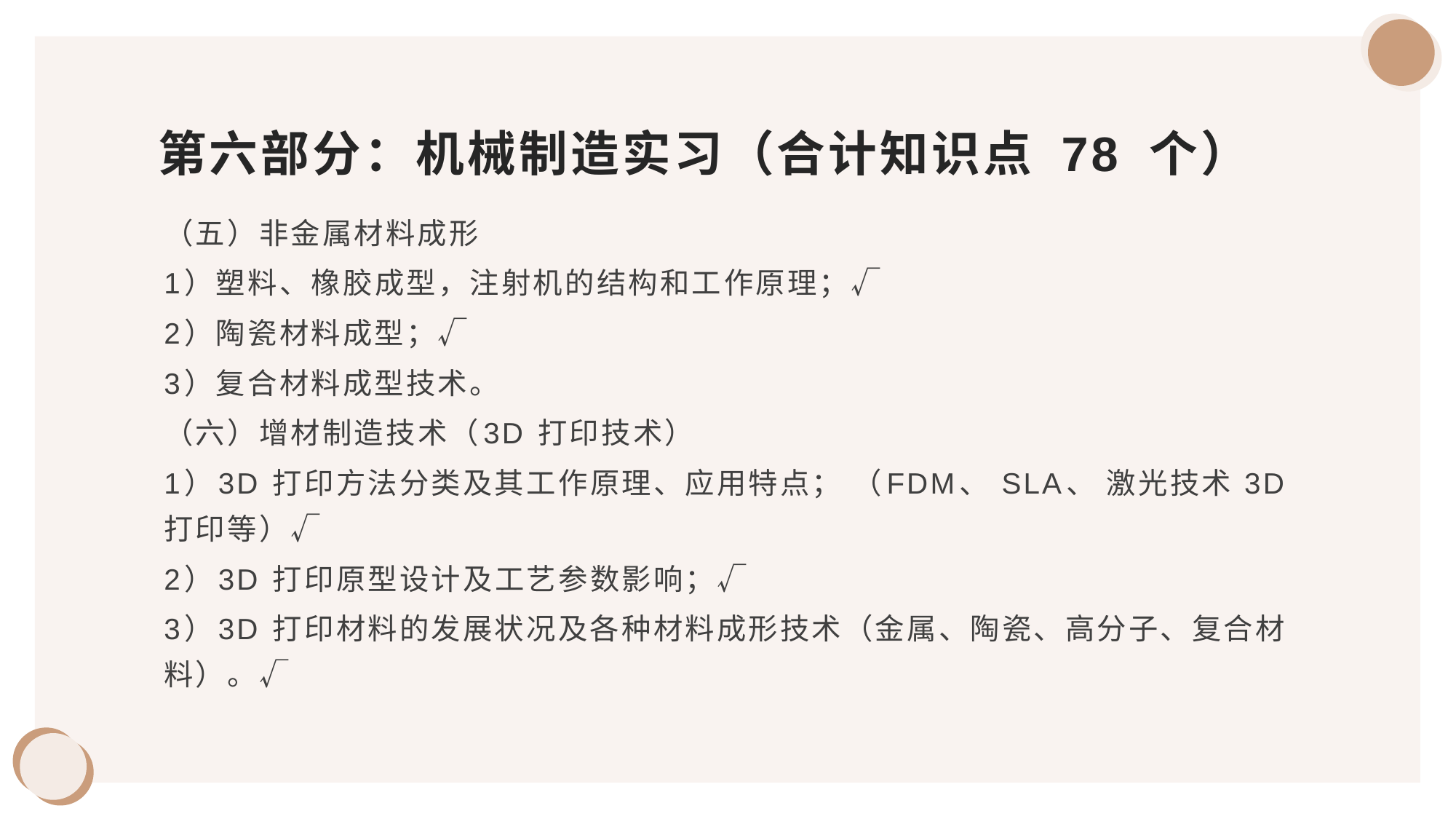

# 第六部分：机械制造实习（合计知识点 78 个）
（五）非金属材料成形
1）塑料、橡胶成型，注射机的结构和工作原理；√
2）陶瓷材料成型；√
3）复合材料成型技术。
（六）增材制造技术（3D 打印技术）
1）3D 打印方法分类及其工作原理、应用特点； （FDM、 SLA、 激光技术 3D 打印等）√
2）3D 打印原型设计及工艺参数影响；√
3）3D 打印材料的发展状况及各种材料成形技术（金属、陶瓷、高分子、复合材料）。√